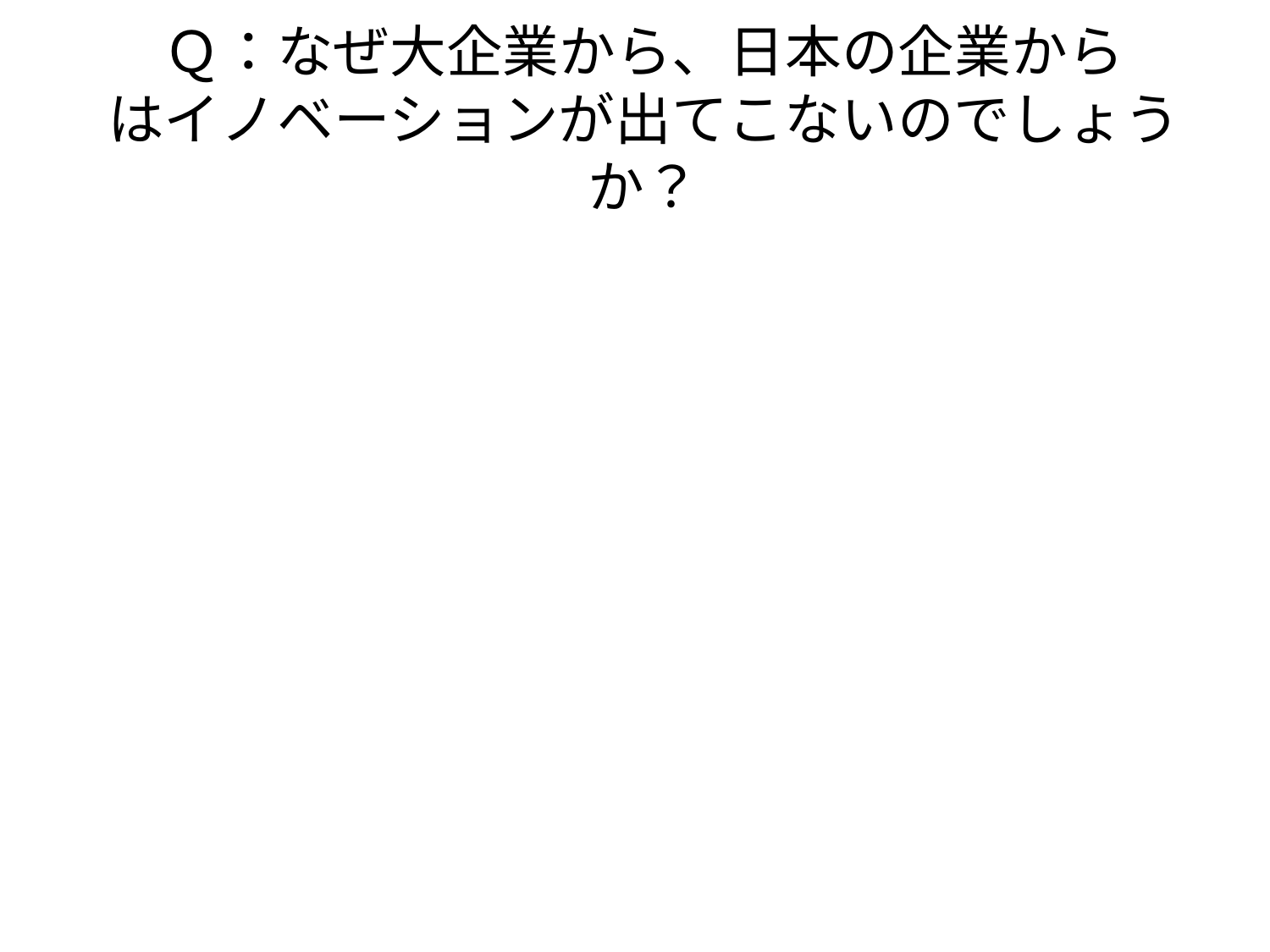

# Ｑ：なぜ大企業から、日本の企業から はイノベーションが出てこないのでしょうか？